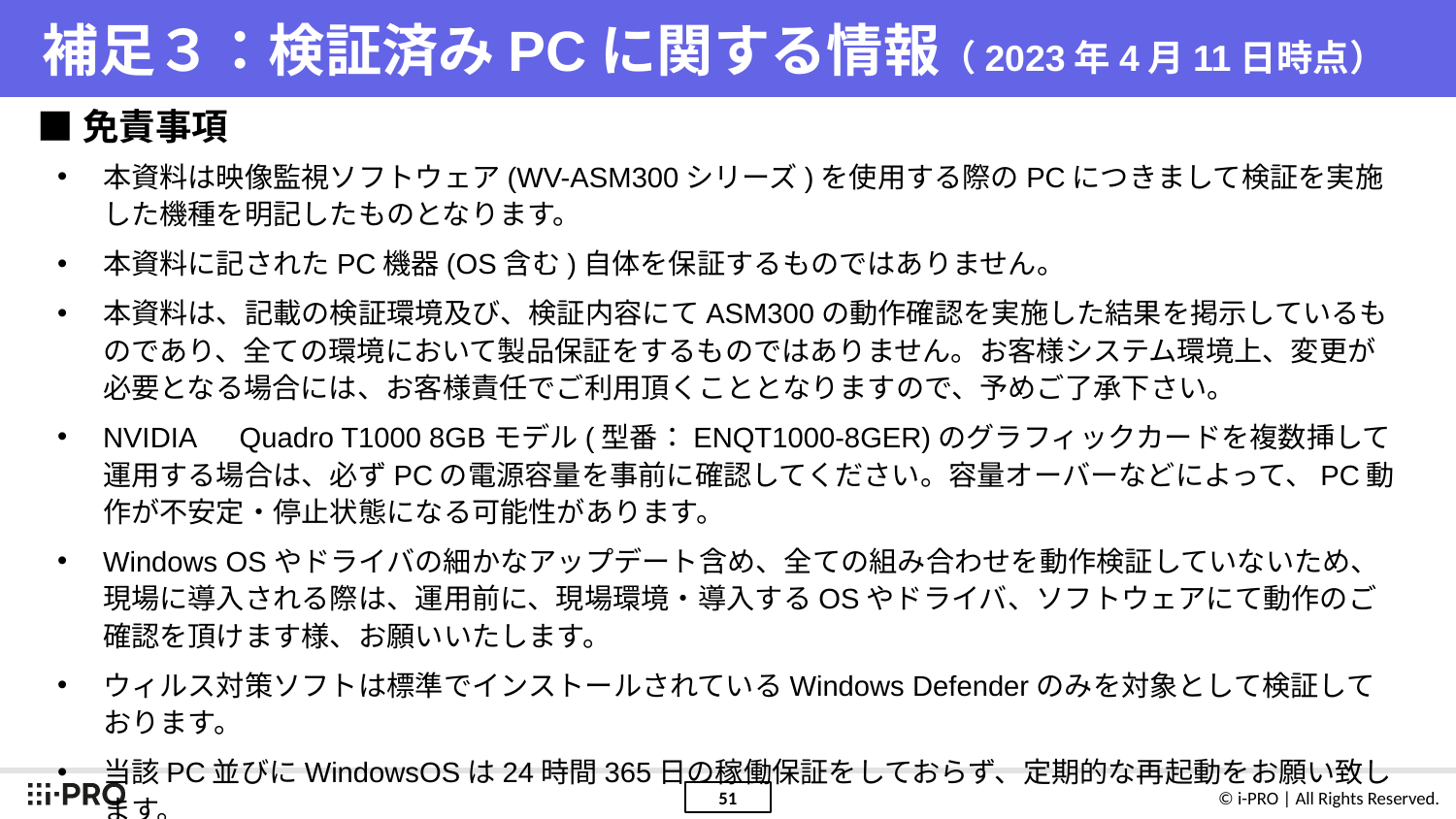

# 補足３：検証済みPCに関する情報（2023年4月11日時点）
■免責事項
本資料は映像監視ソフトウェア(WV-ASM300シリーズ)を使用する際のPCにつきまして検証を実施した機種を明記したものとなります。
本資料に記されたPC機器(OS含む)自体を保証するものではありません。
本資料は、記載の検証環境及び、検証内容にてASM300の動作確認を実施した結果を掲示しているものであり、全ての環境において製品保証をするものではありません。お客様システム環境上、変更が必要となる場合には、お客様責任でご利用頂くこととなりますので、予めご了承下さい。
NVIDIA　Quadro T1000 8GBモデル(型番：ENQT1000-8GER)のグラフィックカードを複数挿して運用する場合は、必ずPCの電源容量を事前に確認してください。容量オーバーなどによって、PC動作が不安定・停止状態になる可能性があります。
Windows OSやドライバの細かなアップデート含め、全ての組み合わせを動作検証していないため、現場に導入される際は、運用前に、現場環境・導入するOSやドライバ、ソフトウェアにて動作のご確認を頂けます様、お願いいたします。
ウィルス対策ソフトは標準でインストールされているWindows Defenderのみを対象として検証しております。
当該PC並びにWindowsOSは24時間365日の稼働保証をしておらず、定期的な再起動をお願い致します。
必要なPC環境の最新の情報は、取扱説明書を参照ください。